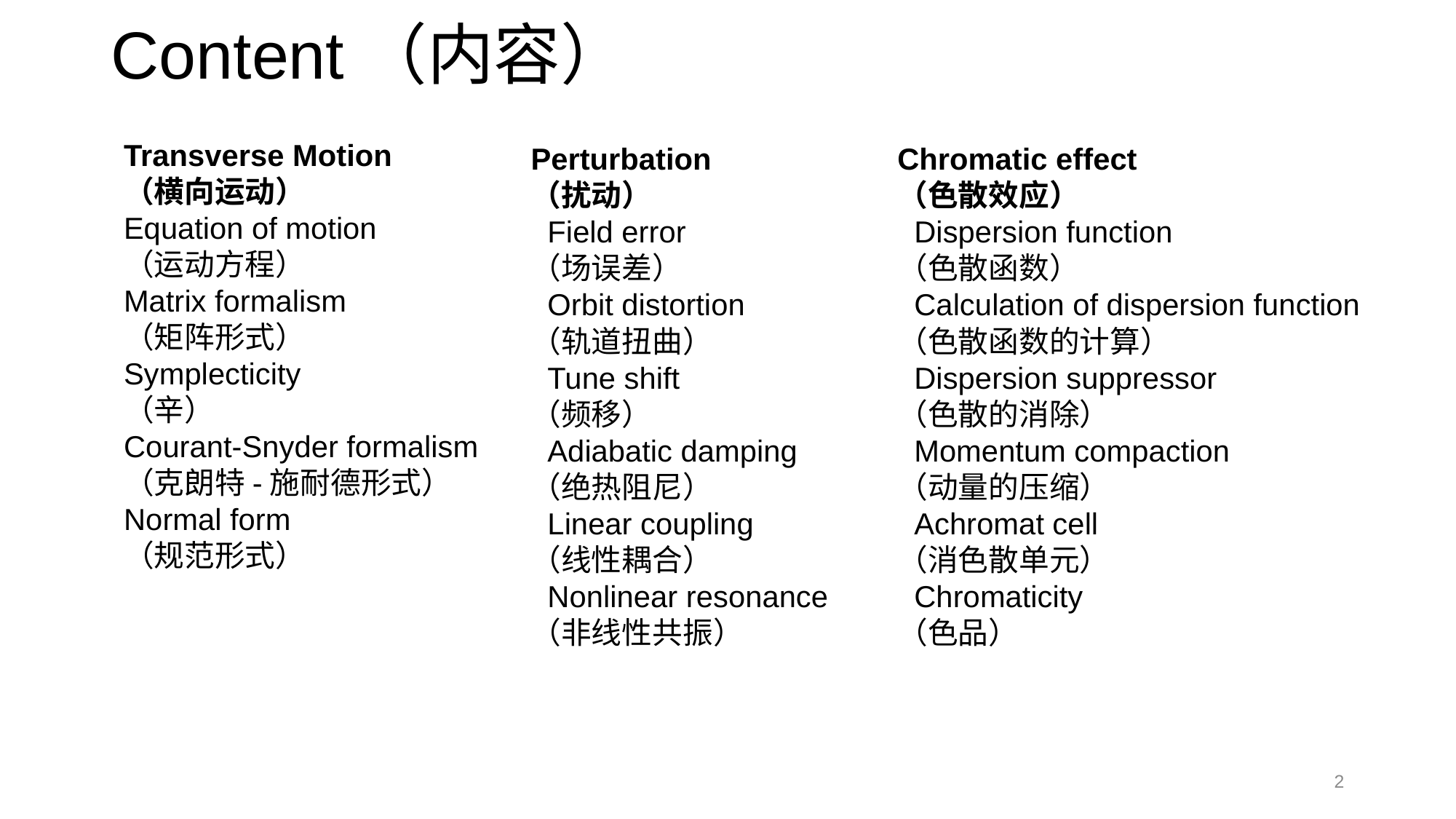

# Content（内容）
Transverse Motion
（横向运动）
Equation of motion
（运动方程）
Matrix formalism
（矩阵形式）
Symplecticity
（辛）
Courant-Snyder formalism
（克朗特-施耐德形式）
Normal form
（规范形式）
Perturbation
（扰动）
  Field error
（场误差）
  Orbit distortion
（轨道扭曲）
  Tune shift
（频移）
  Adiabatic damping
（绝热阻尼）
  Linear coupling
（线性耦合）
  Nonlinear resonance
（非线性共振）

Chromatic effect
（色散效应）
  Dispersion function
（色散函数）
  Calculation of dispersion function
（色散函数的计算）
  Dispersion suppressor
（色散的消除）
  Momentum compaction
（动量的压缩）
  Achromat cell
（消色散单元）
  Chromaticity
（色品）

2